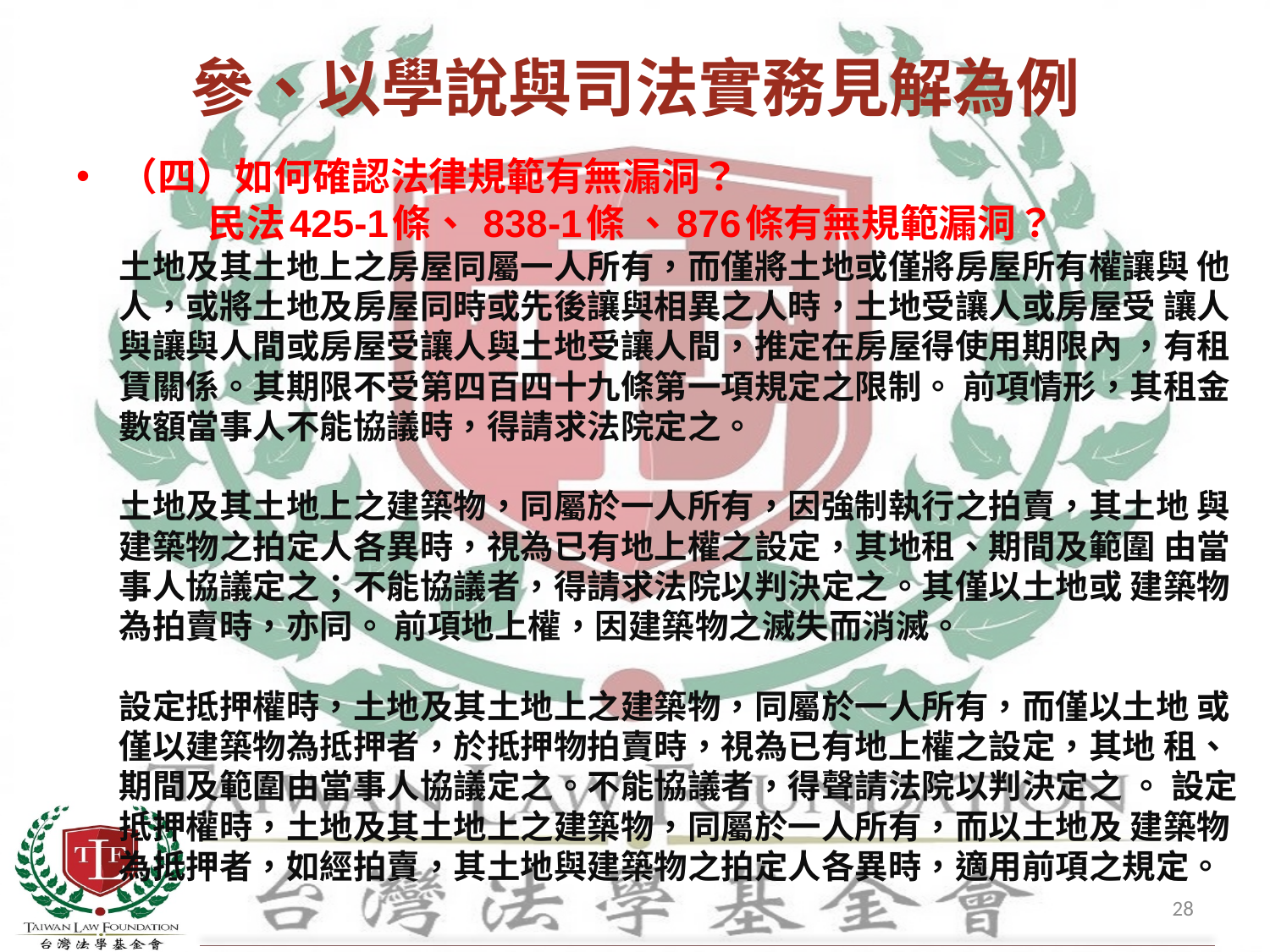

# 參、以學說與司法實務見解為例
（四）如何確認法律規範有無漏洞？
          民法425-1條、 838-1條 、876條有無規範漏洞？
土地及其土地上之房屋同屬一人所有，而僅將土地或僅將房屋所有權讓與 他人，或將土地及房屋同時或先後讓與相異之人時，土地受讓人或房屋受 讓人與讓與人間或房屋受讓人與土地受讓人間，推定在房屋得使用期限內 ，有租賃關係。其期限不受第四百四十九條第一項規定之限制。 前項情形，其租金數額當事人不能協議時，得請求法院定之。
土地及其土地上之建築物，同屬於一人所有，因強制執行之拍賣，其土地 與建築物之拍定人各異時，視為已有地上權之設定，其地租、期間及範圍 由當事人協議定之；不能協議者，得請求法院以判決定之。其僅以土地或 建築物為拍賣時，亦同。 前項地上權，因建築物之滅失而消滅。
設定抵押權時，土地及其土地上之建築物，同屬於一人所有，而僅以土地 或僅以建築物為抵押者，於抵押物拍賣時，視為已有地上權之設定，其地 租、期間及範圍由當事人協議定之。不能協議者，得聲請法院以判決定之 。 設定抵押權時，土地及其土地上之建築物，同屬於一人所有，而以土地及 建築物為抵押者，如經拍賣，其土地與建築物之拍定人各異時，適用前項之規定。
28